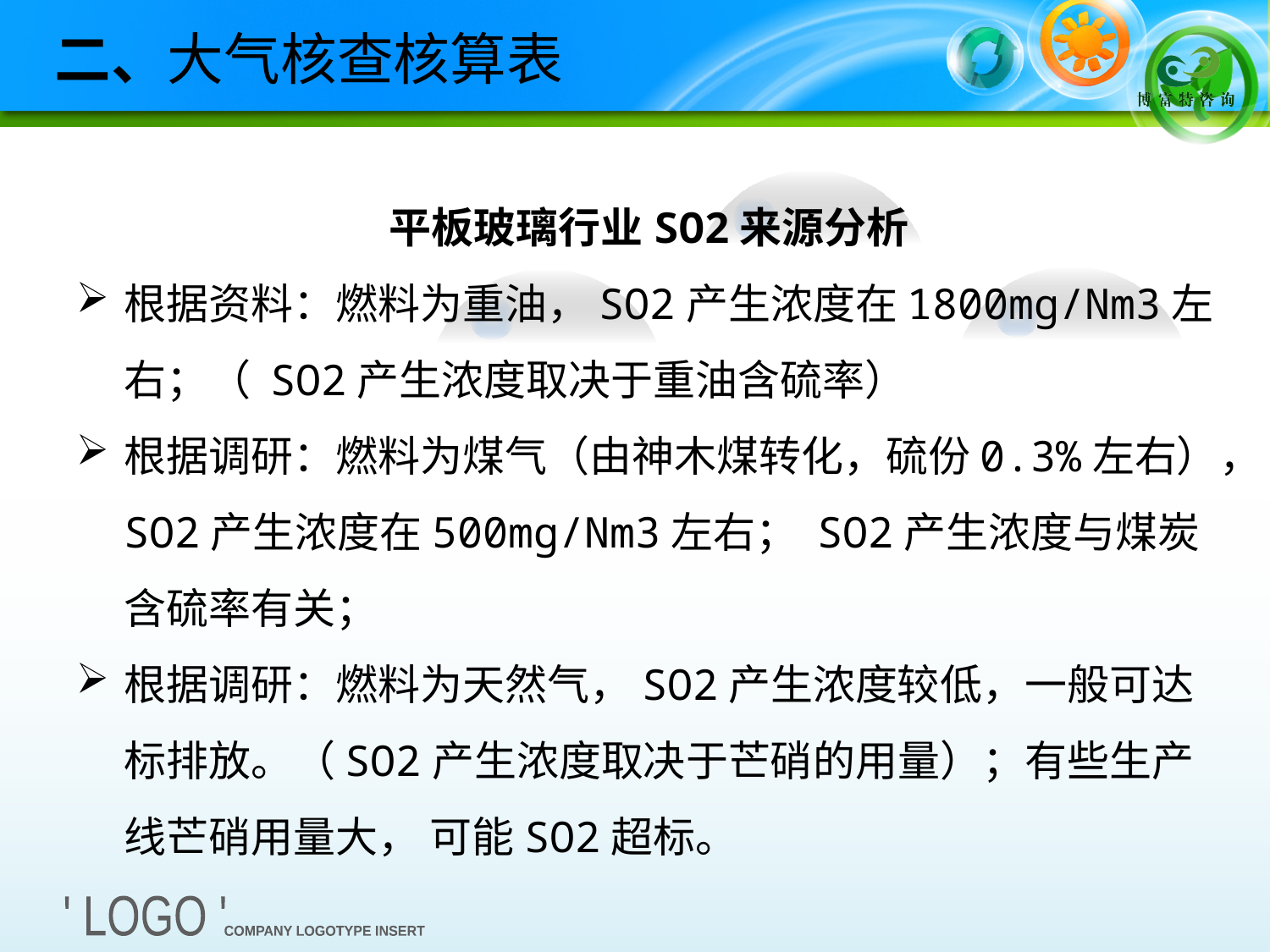

二、大气核查核算表
平板玻璃行业SO2来源分析
根据资料：燃料为重油，SO2产生浓度在1800mg/Nm3左右；（ SO2产生浓度取决于重油含硫率）
根据调研：燃料为煤气（由神木煤转化，硫份0.3%左右），SO2产生浓度在500mg/Nm3左右； SO2产生浓度与煤炭含硫率有关；
根据调研：燃料为天然气，SO2产生浓度较低，一般可达标排放。（SO2产生浓度取决于芒硝的用量）；有些生产线芒硝用量大， 可能SO2超标。